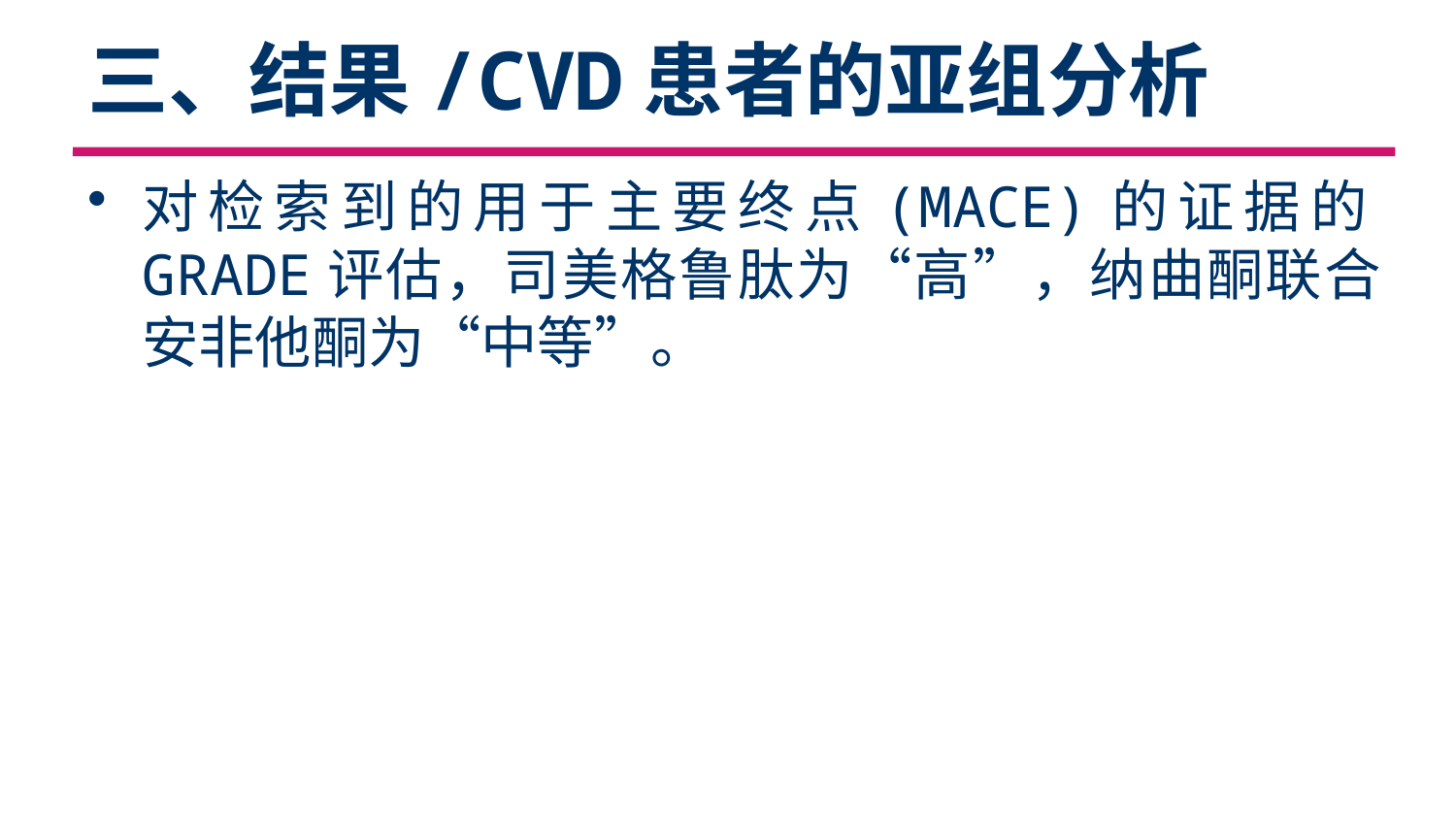

# 三、结果/CVD患者的亚组分析

对检索到的用于主要终点(MACE)的证据的GRADE评估，司美格鲁肽为“高”，纳曲酮联合安非他酮为“中等”。